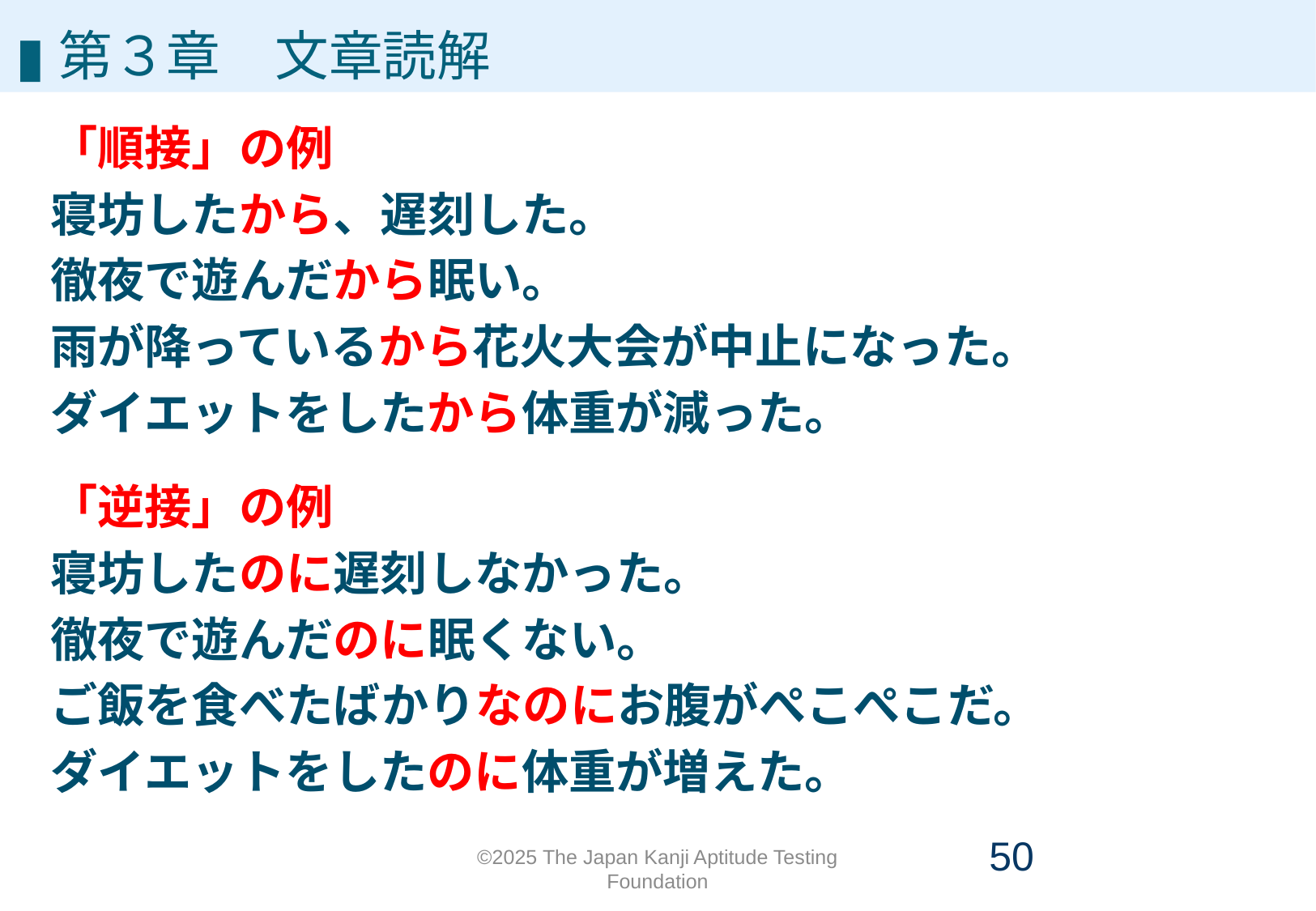

▮第３章　文章読解
「順接」の例
寝坊したから、遅刻した。
徹夜で遊んだから眠い。
雨が降っているから花火大会が中止になった。
ダイエットをしたから体重が減った。

「逆接」の例
寝坊したのに遅刻しなかった。
徹夜で遊んだのに眠くない。
ご飯を食べたばかりなのにお腹がぺこぺこだ。
ダイエットをしたのに体重が増えた。

©2025 The Japan Kanji Aptitude Testing Foundation
50